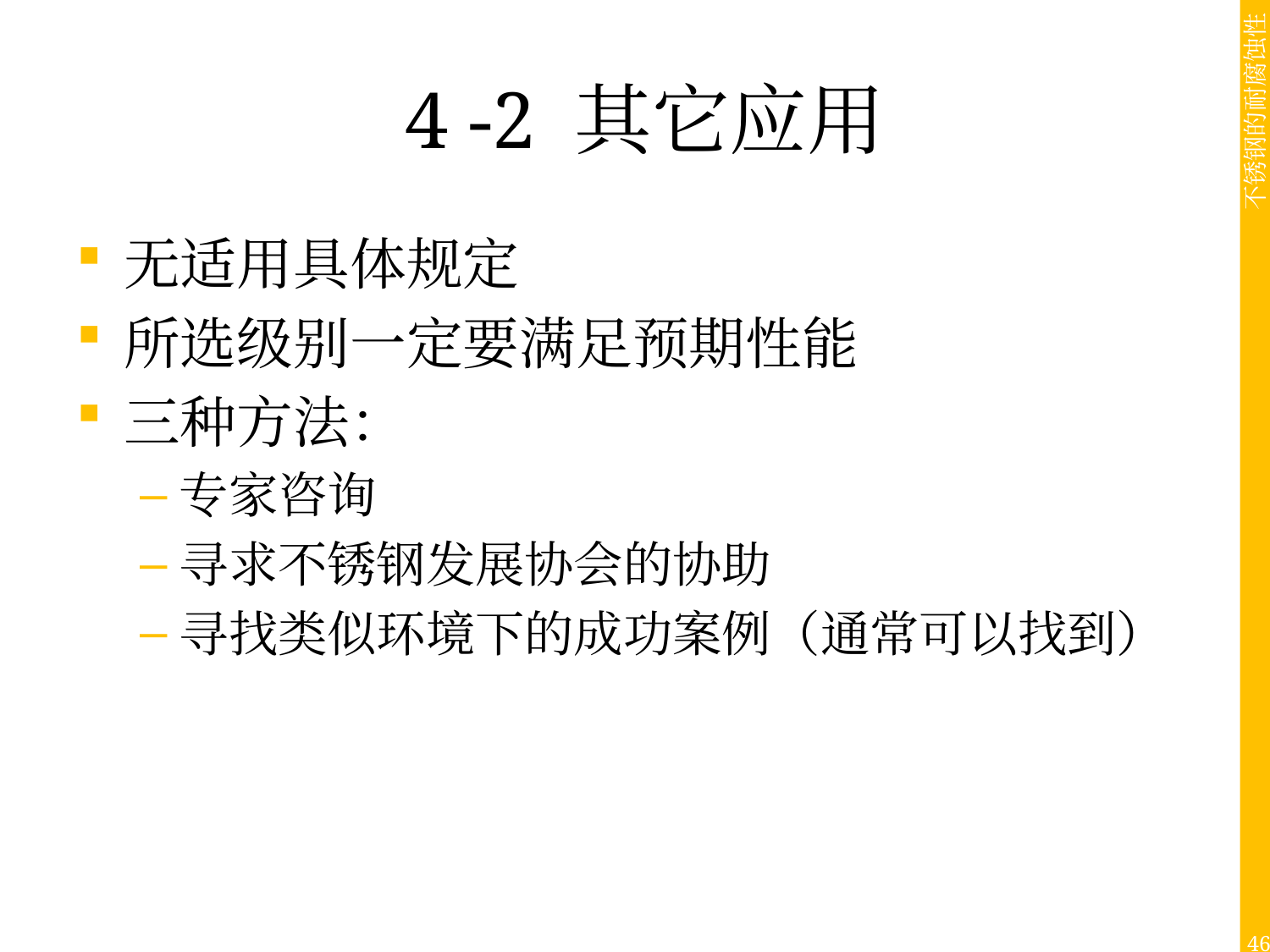

# 4 -2 其它应用
无适用具体规定
所选级别一定要满足预期性能
三种方法：
专家咨询
寻求不锈钢发展协会的协助
寻找类似环境下的成功案例（通常可以找到）
46